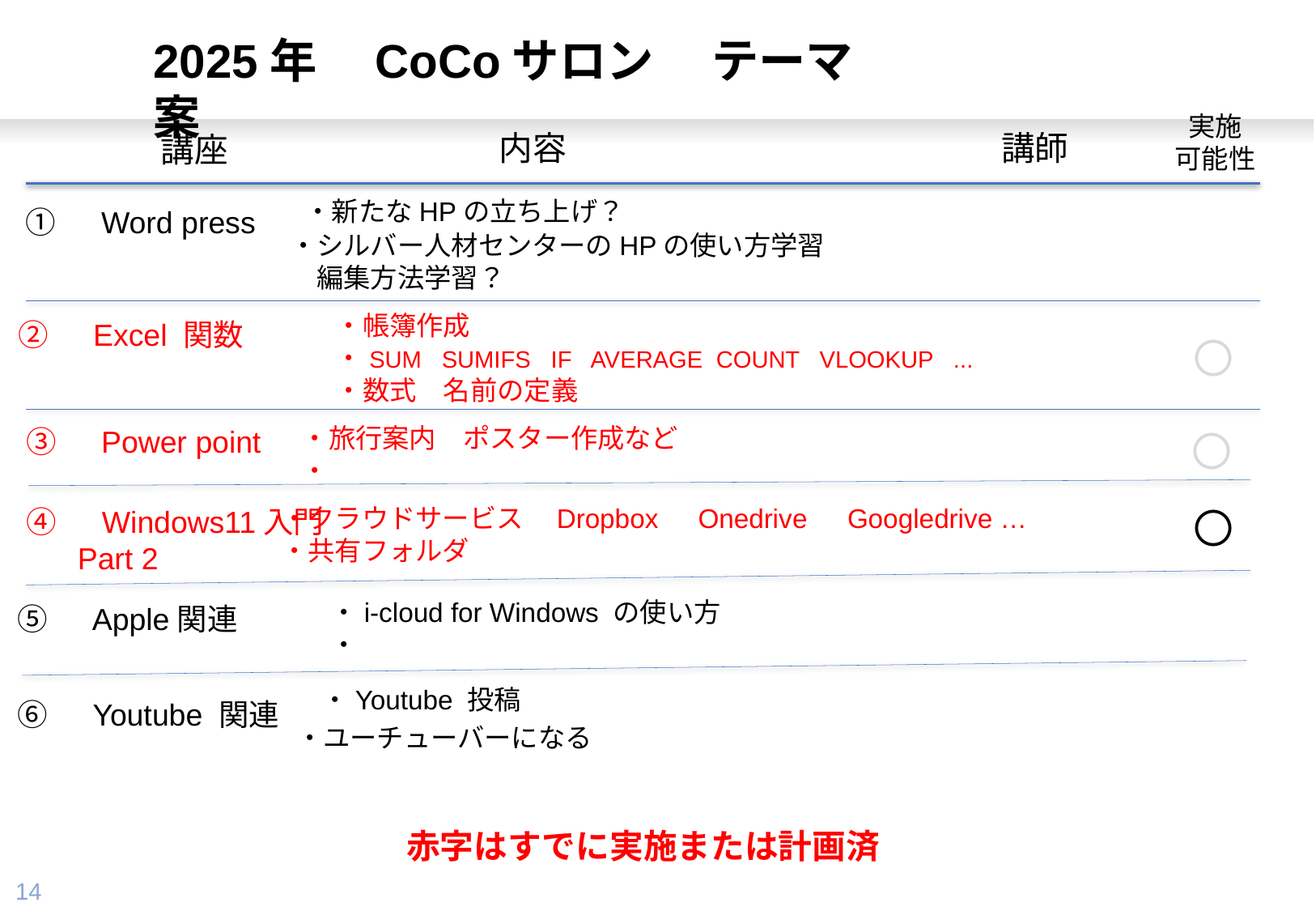

2025年　CoCoサロン　 テーマ案
実施
可能性
講師
内容
講座
・新たなHPの立ち上げ？
①　Word press
・シルバー人材センターのHPの使い方学習
　編集方法学習？
・帳簿作成
・SUM   SUMIFS   IF   AVERAGE  COUNT   VLOOKUP   ...
・数式　名前の定義
②　Excel 関数
〇
・旅行案内　ポスター作成など
・
③　Power point
〇
・クラウドサービス　Dropbox　Onedrive　Googledrive …
・共有フォルダ
④　Windows11入門
      Part 2
〇
・i-cloud for Windows の使い方
・
⑤　Apple関連
・Youtube 投稿
⑥　Youtube 関連
・ユーチューバーになる
赤字はすでに実施または計画済
14